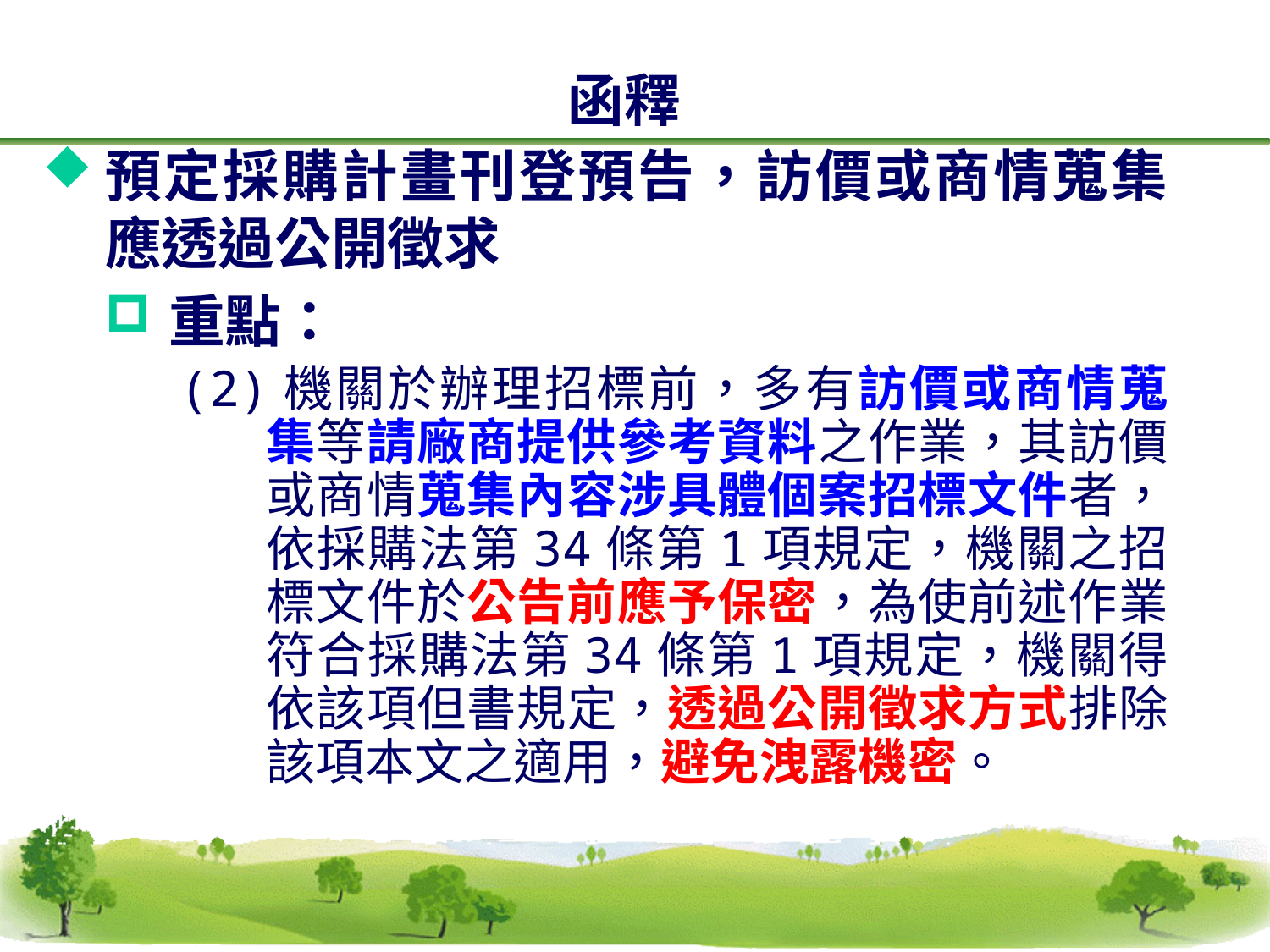

函釋
預定採購計畫刊登預告，訪價或商情蒐集應透過公開徵求
重點：
(2)機關於辦理招標前，多有訪價或商情蒐集等請廠商提供參考資料之作業，其訪價或商情蒐集內容涉具體個案招標文件者，依採購法第34條第1項規定，機關之招標文件於公告前應予保密，為使前述作業符合採購法第34條第1項規定，機關得依該項但書規定，透過公開徵求方式排除該項本文之適用，避免洩露機密。